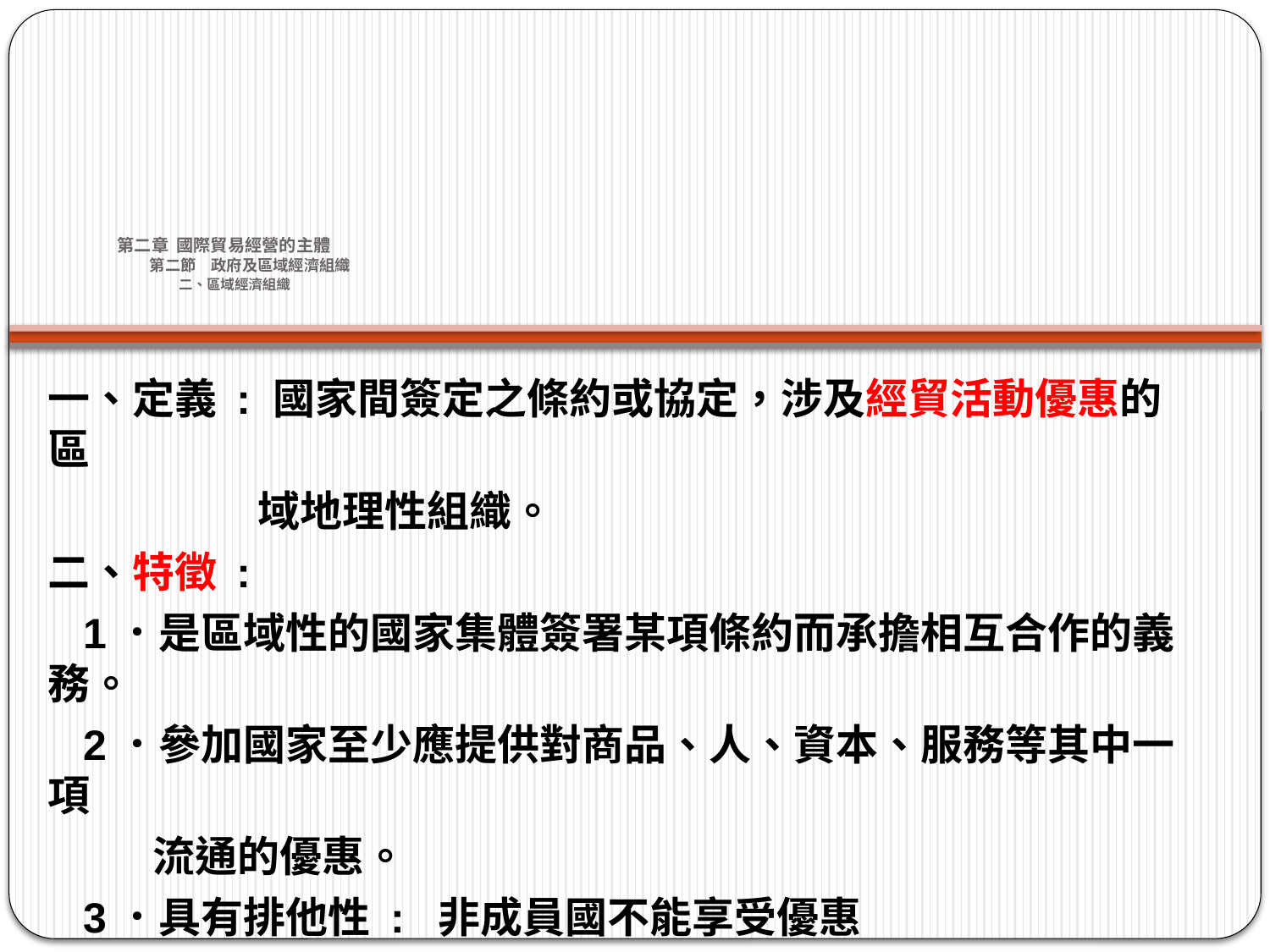

# 第二章  國際貿易經營的主體 第二節　政府及區域經濟組織 二、區域經濟組織
一、定義 : 國家間簽定之條約或協定，涉及經貿活動優惠的區
                     域地理性組織。
二、特徵 :
   1．是區域性的國家集體簽署某項條約而承擔相互合作的義務。
   2．參加國家至少應提供對商品、人、資本、服務等其中一項
          流通的優惠。
   3．具有排他性 :  非成員國不能享受優惠
   4．帶濃厚的區域地理色彩。原則是由處於同一地區或鄰近地
          區國家所組成的。但也有例外，如日星FTA